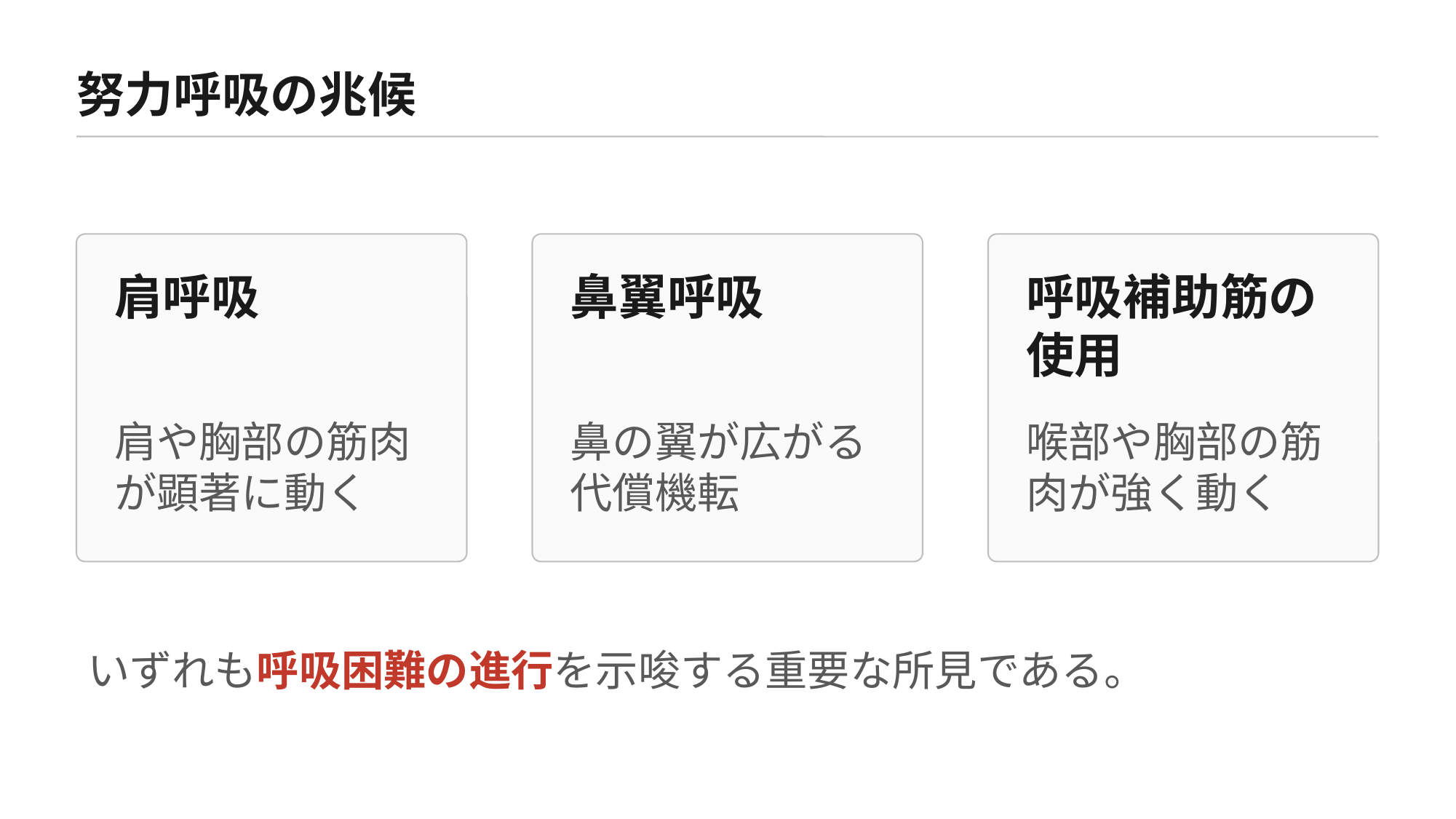

努力呼吸の兆候

肩呼吸
鼻翼呼吸
呼吸補助筋の使用
肩や胸部の筋肉が顕著に動く
鼻の翼が広がる代償機転
喉部や胸部の筋肉が強く動く
いずれも呼吸困難の進行を示唆する重要な所見である。